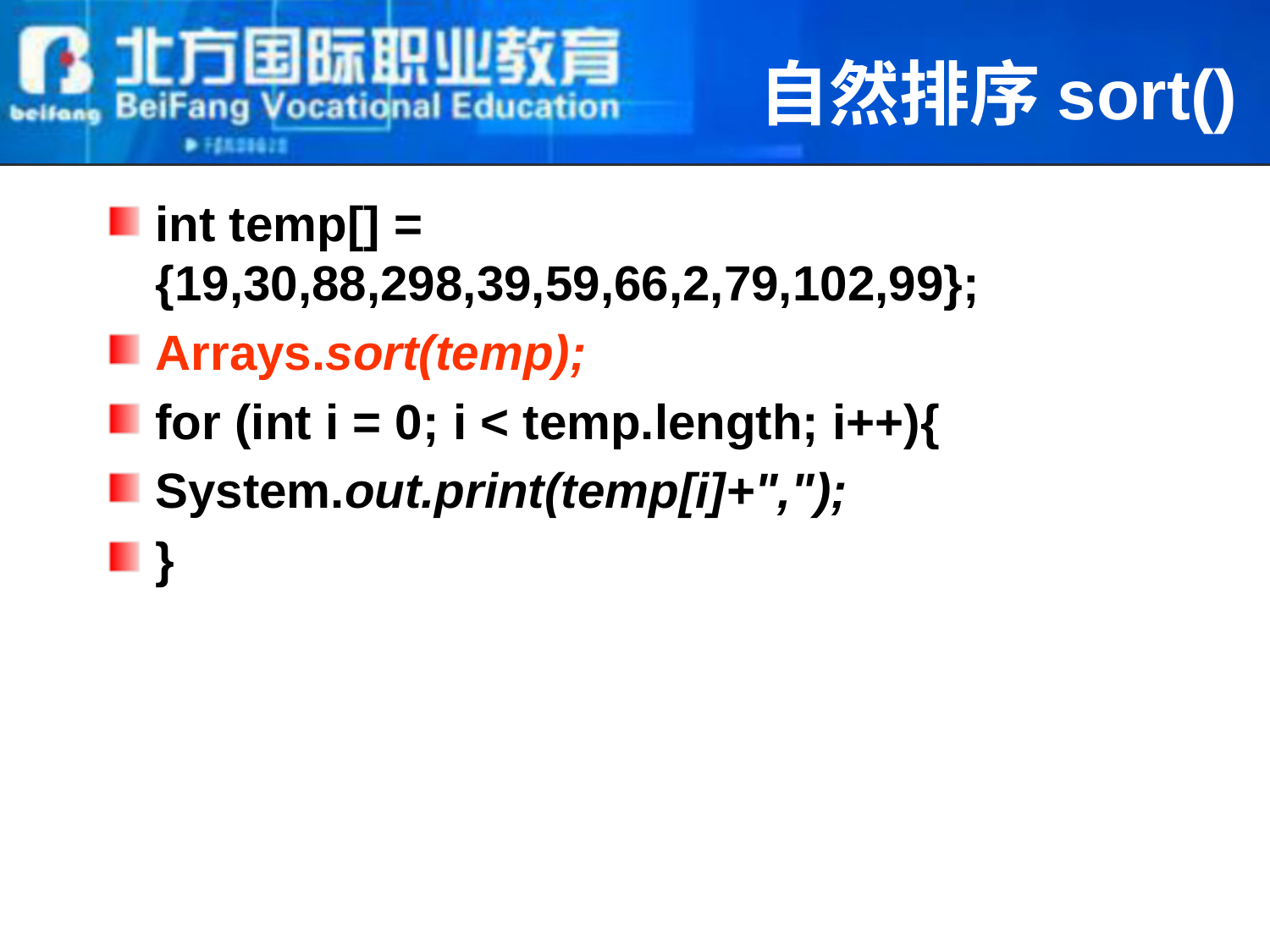

# 自然排序sort()
int temp[] = {19,30,88,298,39,59,66,2,79,102,99};
Arrays.sort(temp);
for (int i = 0; i < temp.length; i++){
System.out.print(temp[i]+",");
}